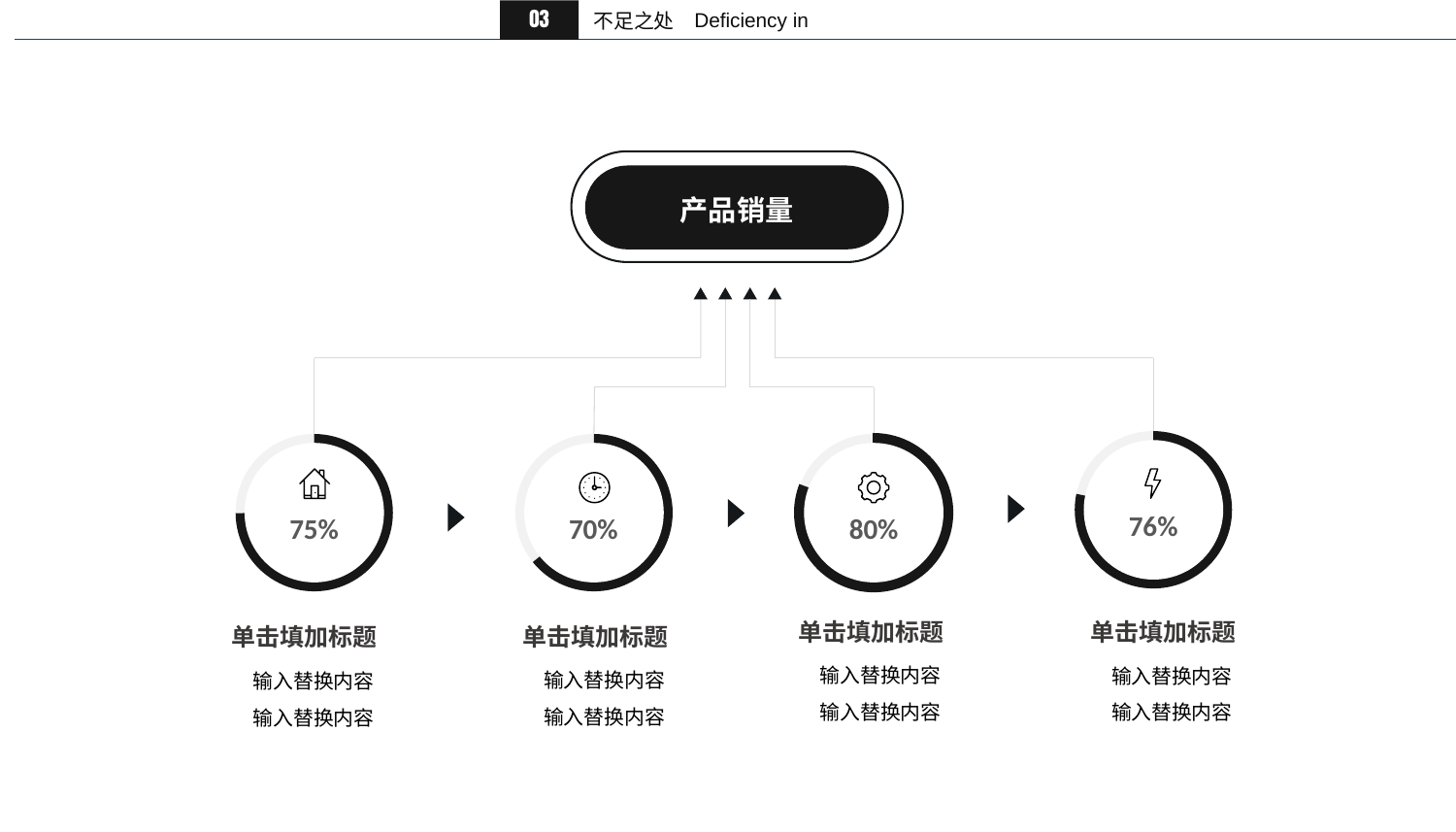

03
Deficiency in
不足之处

产品销量

75%

70%

80%

76%

单击填加标题
单击填加标题
单击填加标题
单击填加标题
输入替换内容
输入替换内容
输入替换内容
输入替换内容
输入替换内容
输入替换内容
输入替换内容
输入替换内容